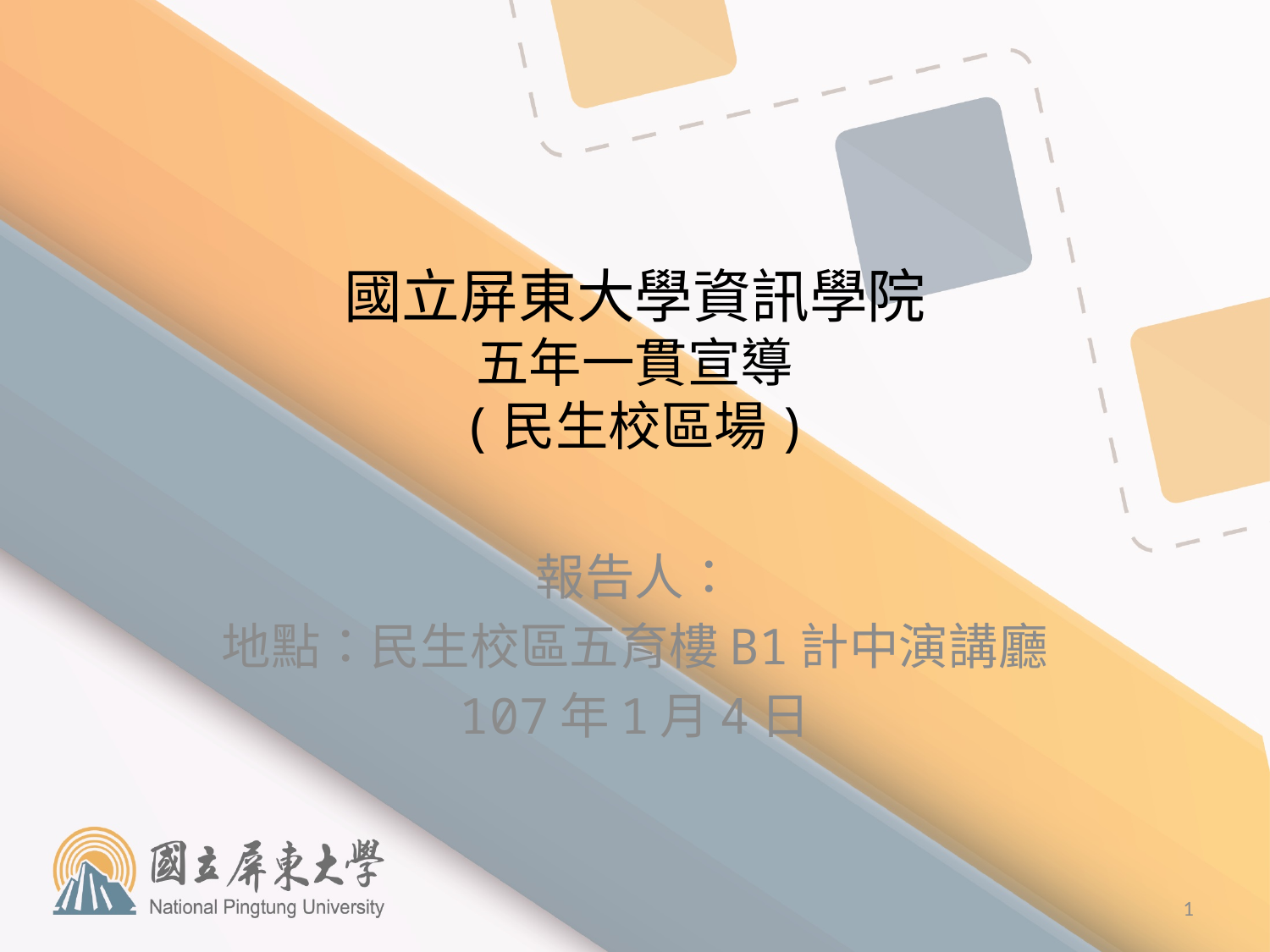

# 國立屏東大學資訊學院 五年一貫宣導 (民生校區場)
報告人：
地點：民生校區五育樓B1計中演講廳
107年1月4日
1